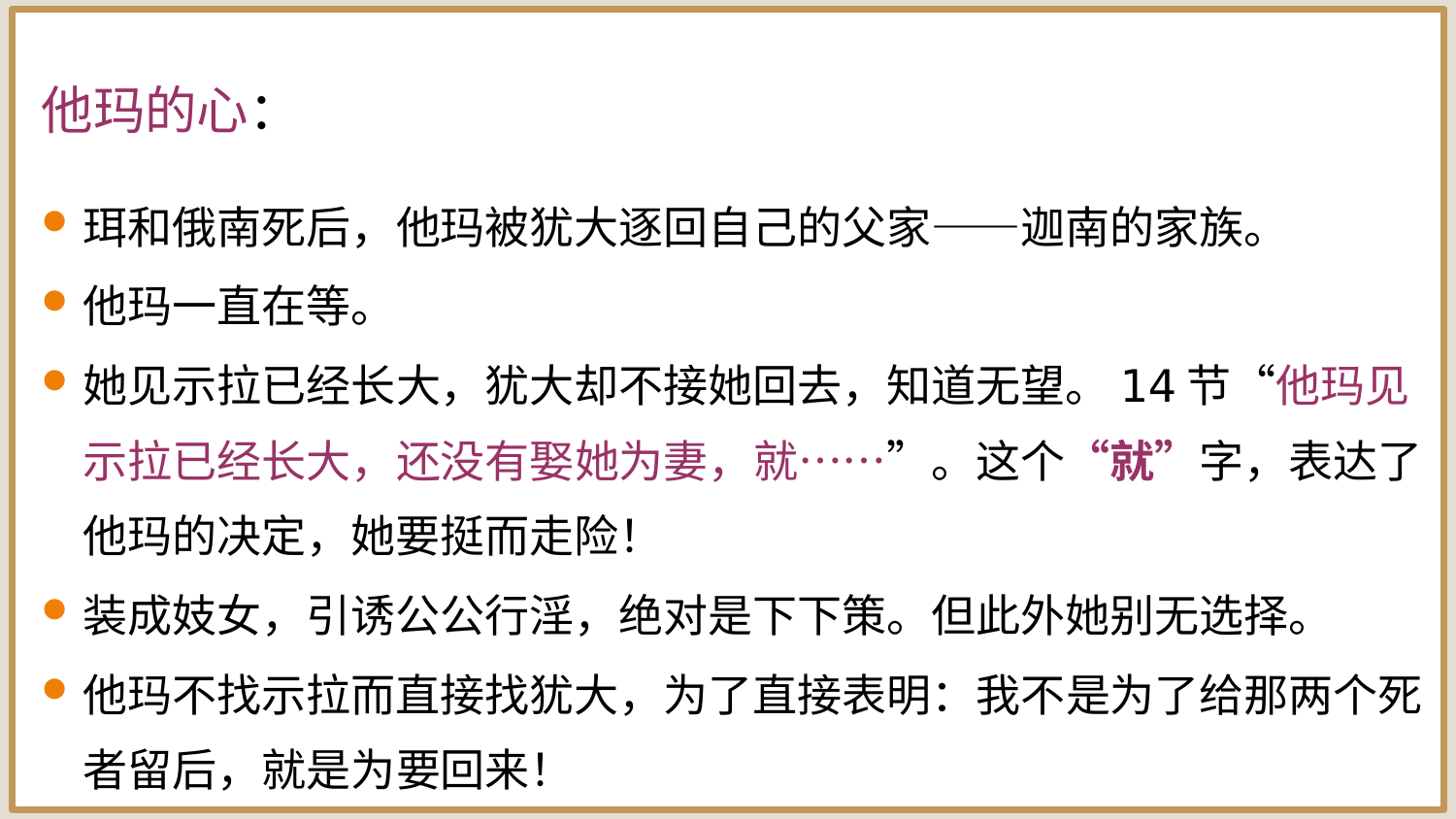

他玛的心：

珥和俄南死后，他玛被犹大逐回自己的父家——迦南的家族。
他玛一直在等。
她见示拉已经长大，犹大却不接她回去，知道无望。14节“他玛见示拉已经长大，还没有娶她为妻，就……”。这个“就”字，表达了他玛的决定，她要挺而走险！
装成妓女，引诱公公行淫，绝对是下下策。但此外她别无选择。
他玛不找示拉而直接找犹大，为了直接表明：我不是为了给那两个死者留后，就是为要回来！